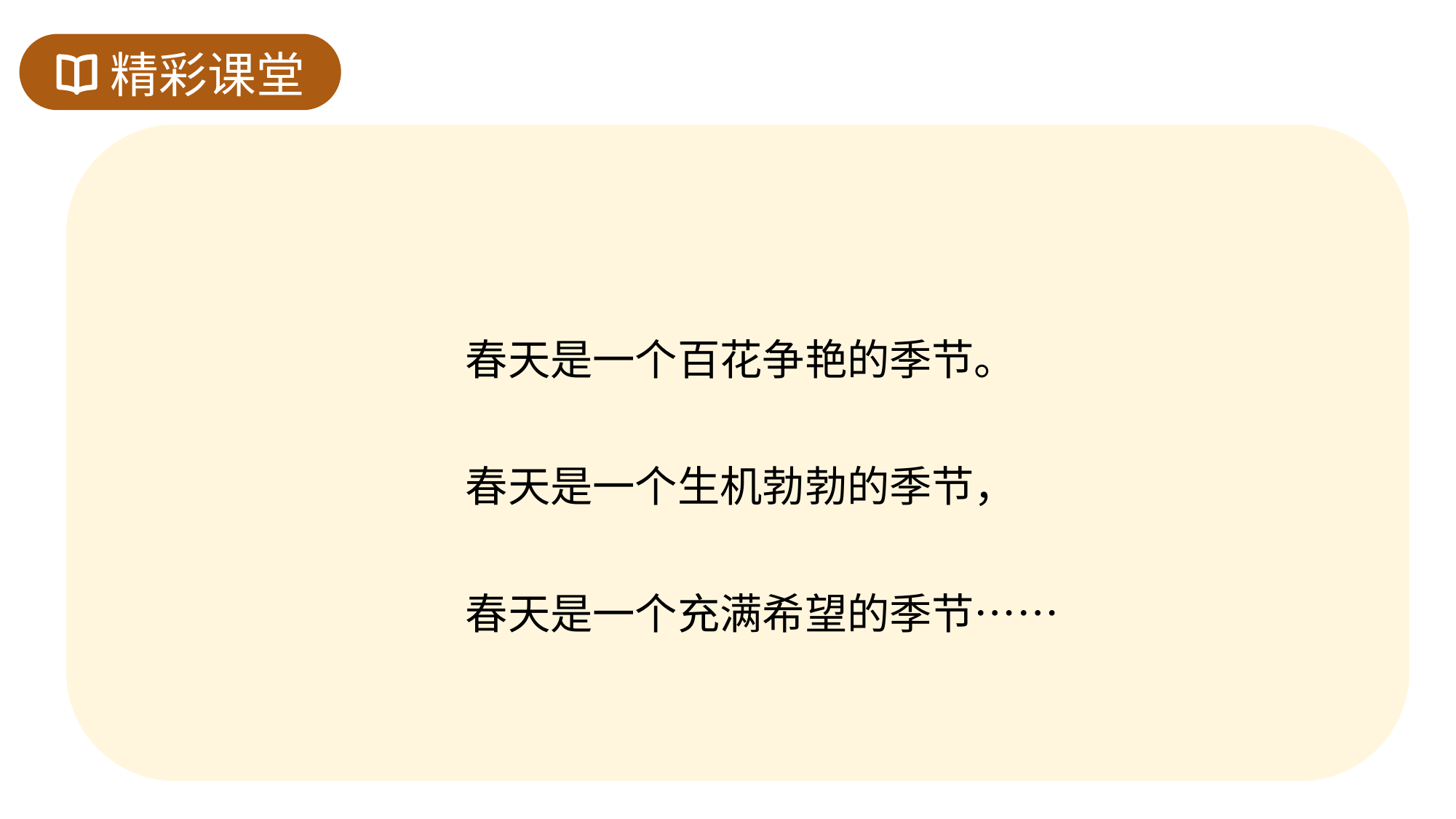

精彩课堂

春天是一个百花争艳的季节。
春天是一个生机勃勃的季节，
春天是一个充满希望的季节……